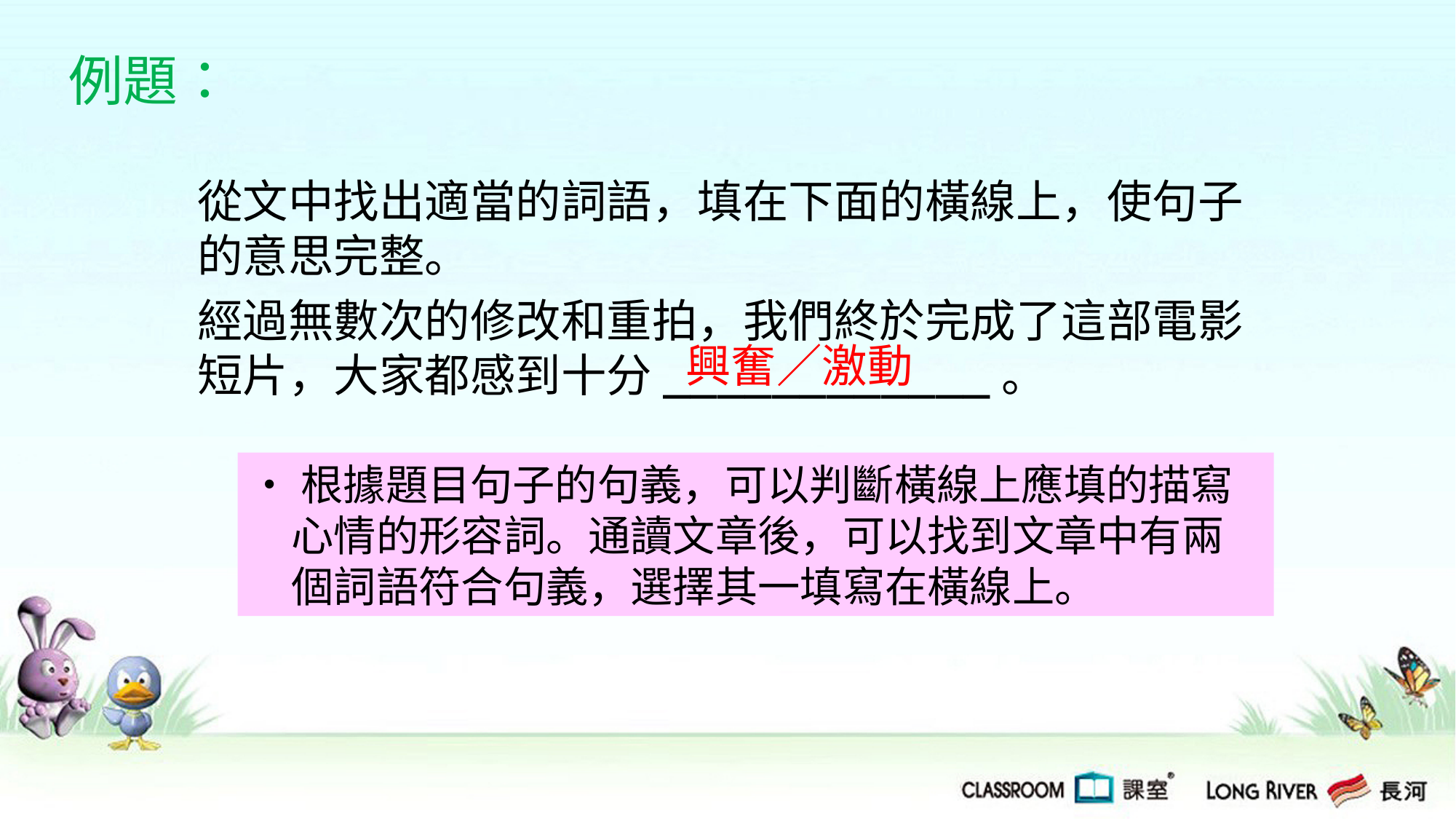

例題：
從文中找出適當的詞語，填在下面的橫線上，使句子的意思完整。
經過無數次的修改和重拍，我們終於完成了這部電影短片，大家都感到十分____________。
興奮／激動
‧根據題目句子的句義，可以判斷橫線上應填的描寫心情的形容詞。通讀文章後，可以找到文章中有兩個詞語符合句義，選擇其一填寫在橫線上。